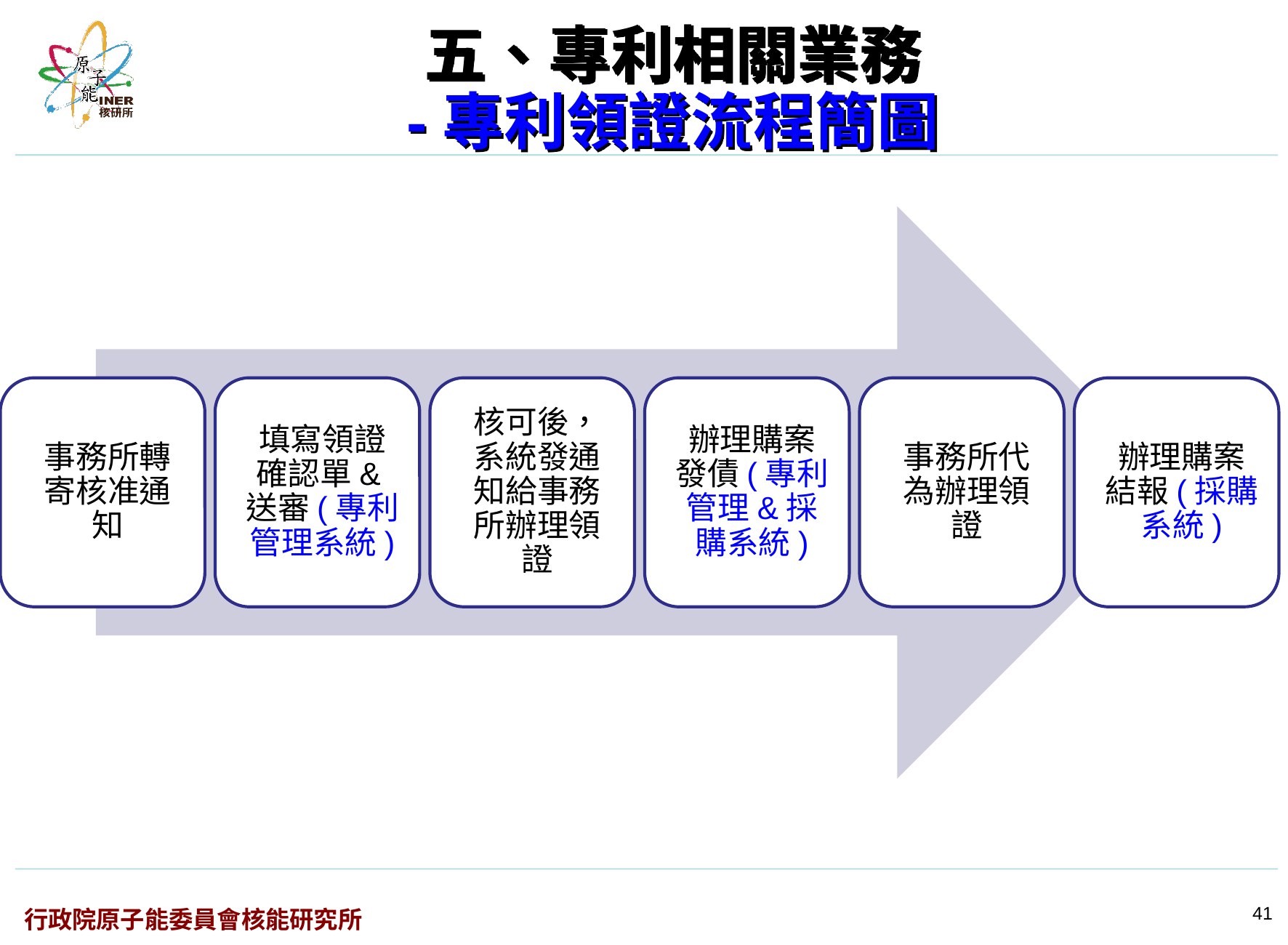

# 五、專利相關業務 -專利領證流程簡圖
事務所轉寄核准通知
填寫領證確認單&送審(專利管理系統)
核可後，系統發通知給事務所辦理領證
辦理購案發債(專利管理&採購系統)
事務所代為辦理領證
辦理購案結報(採購系統)